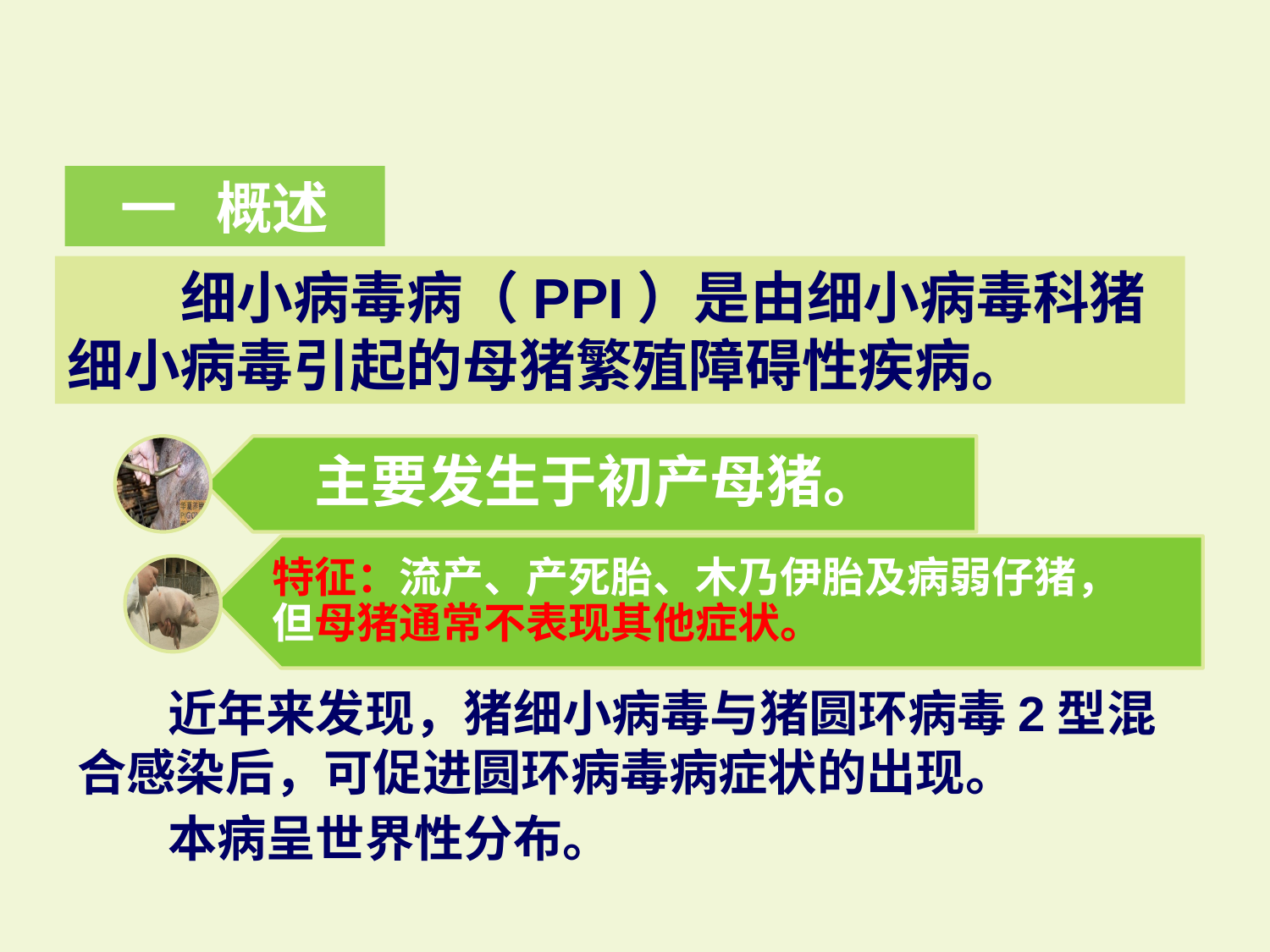

一   概述
猪毒细小病毒病（PPI）是由细小病毒科猪细小病毒引起的母猪繁殖障碍性疾病。
主要发生于初产母猪。
特征：流产、产死胎、木乃伊胎及病弱仔猪，但母猪通常不表现其他症状。
       近年来发现，猪细小病毒与猪圆环病毒2型混合感染后，可促进圆环病毒病症状的出现。
       本病呈世界性分布。